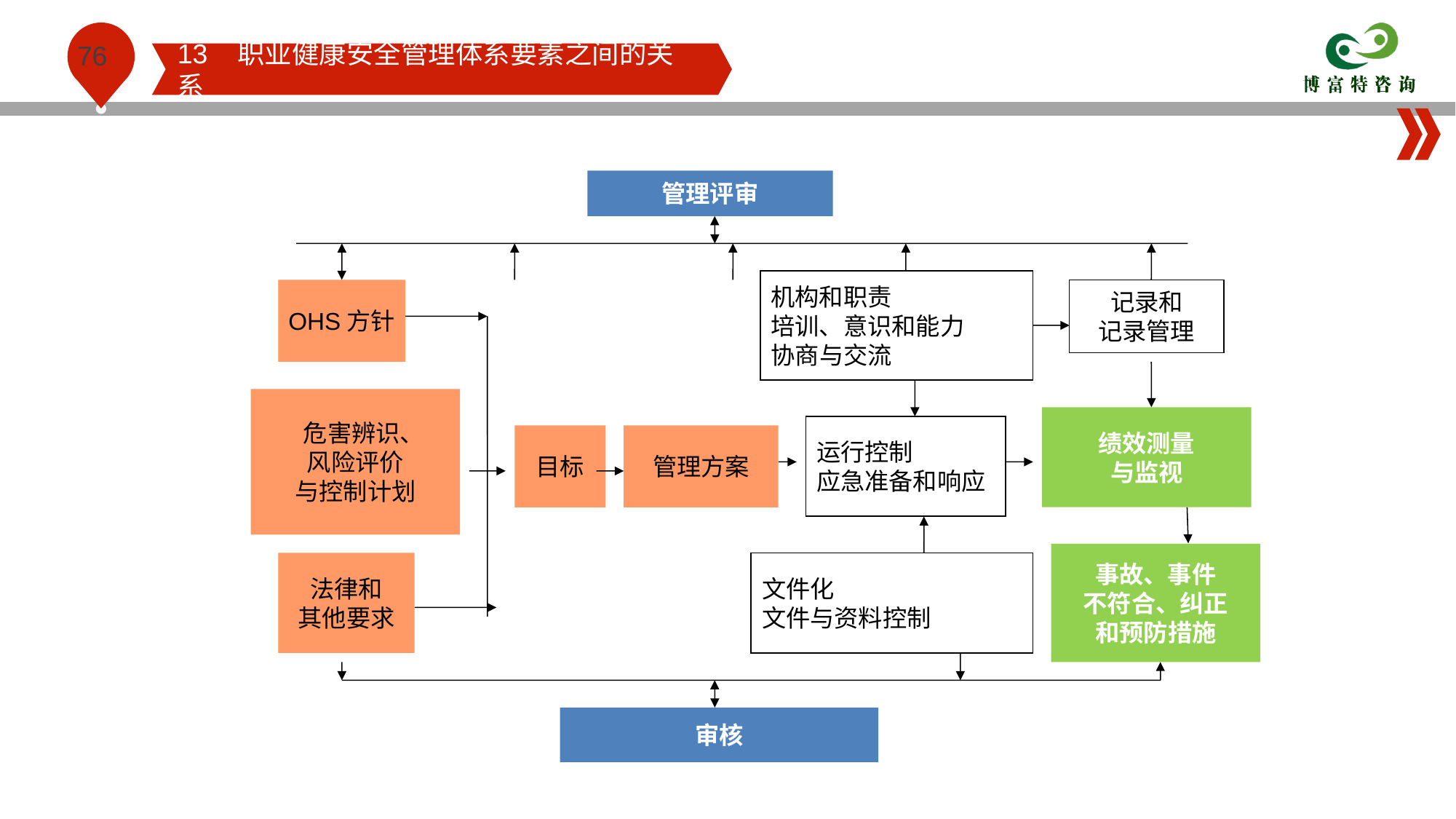

13   职业健康安全管理体系要素之间的关系

管理评审

机构和职责
培训、意识和能力
协商与交流
OHS方针
记录和
记录管理

  危害辨识、
风险评价
与控制计划
绩效测量
与监视
运行控制
应急准备和响应
目标
管理方案

事故、事件
不符合、纠正
和预防措施
法律和
其他要求
文件化
文件与资料控制

审核